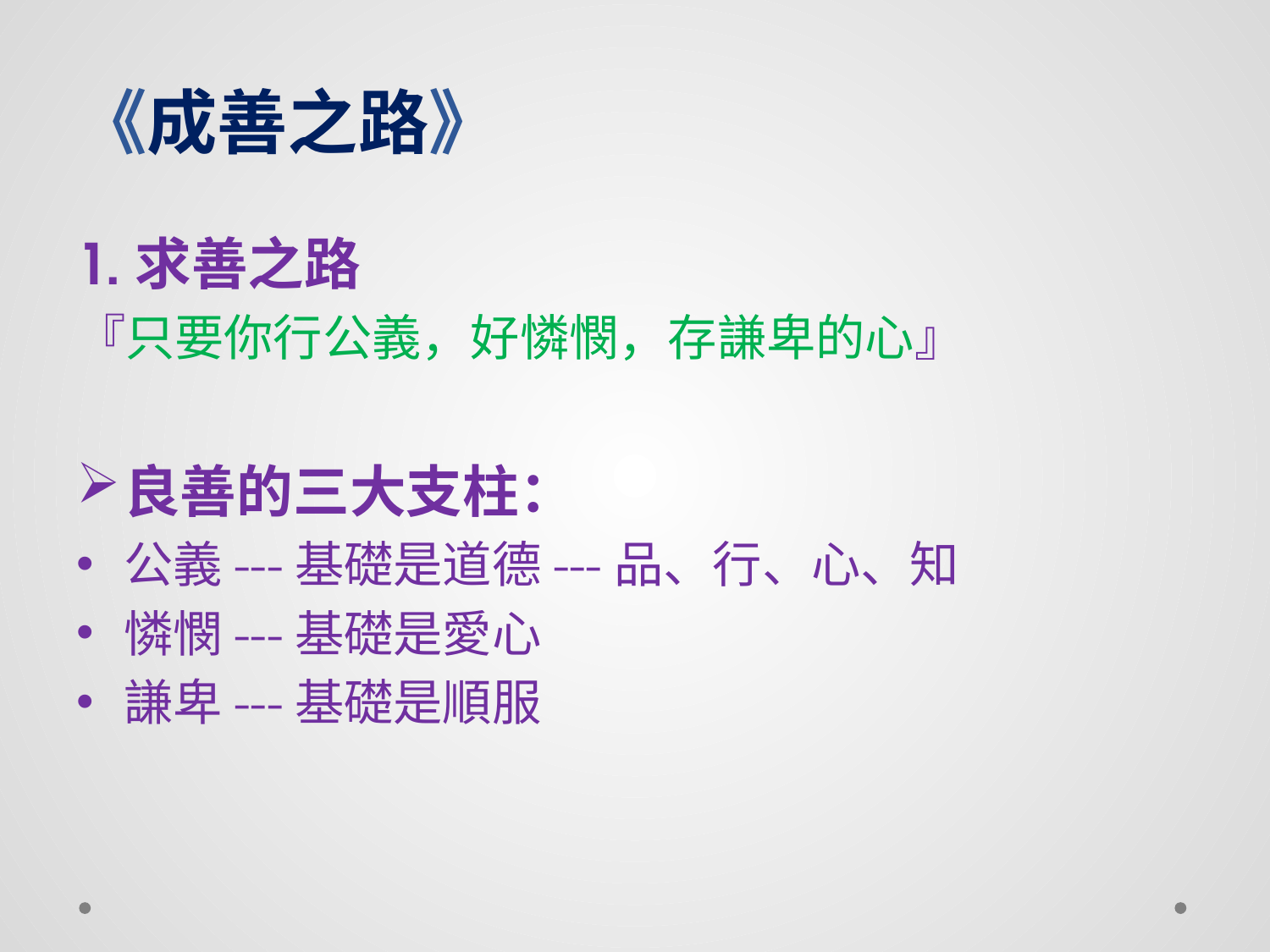

# 《成善之路》
1.求善之路
『只要你行公義，好憐憫，存謙卑的心』

良善的三大支柱：
公義---基礎是道德---品、行、心、知
憐憫---基礎是愛心
謙卑---基礎是順服